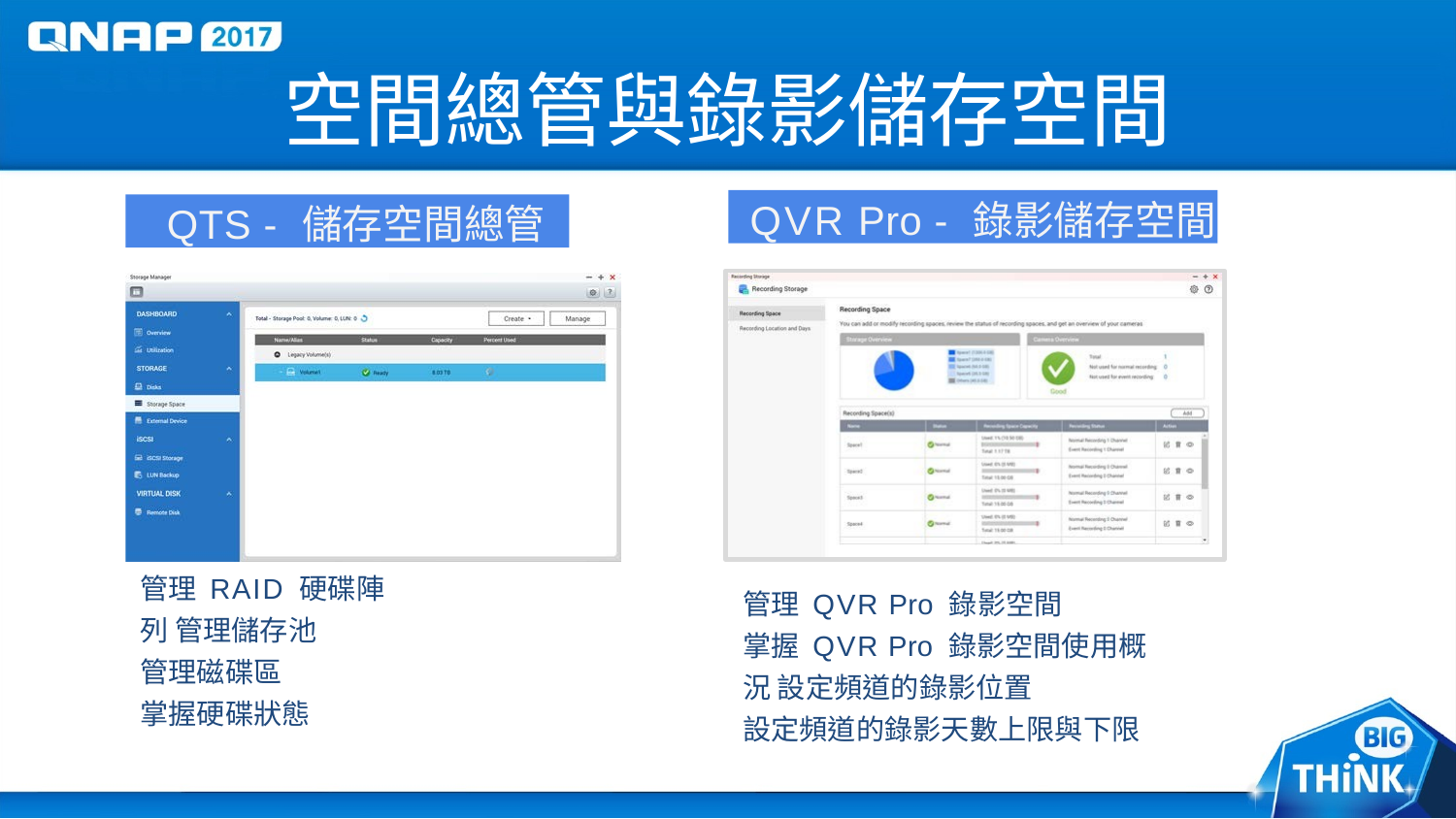

# 空間總管與錄影儲存空間
QVR Pro - 錄影儲存空間
QTS - 儲存空間總管

管理RAID 硬碟陣列 管理儲存池
管理磁碟區 掌握硬碟狀態
管理 QVR Pro 錄影空間
掌握 QVR Pro 錄影空間使用概況 設定頻道的錄影位置
設定頻道的錄影天數上限與下限